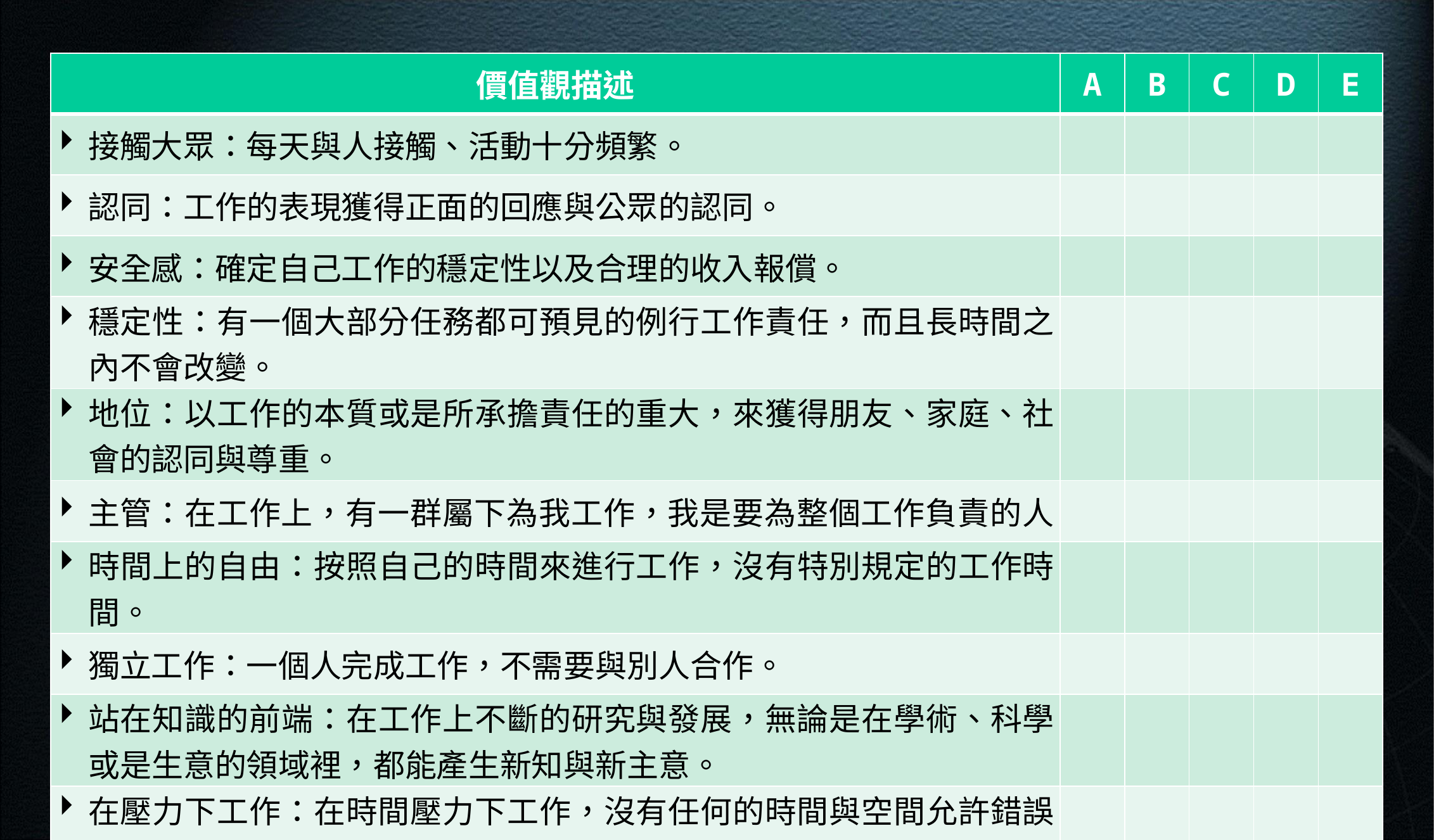

| 價值觀描述 | A | B | C | D | E |
| --- | --- | --- | --- | --- | --- |
| 接觸大眾：每天與人接觸、活動十分頻繁。 |  |  |  |  |  |
| 認同：工作的表現獲得正面的回應與公眾的認同。 |  |  |  |  |  |
| 安全感：確定自己工作的穩定性以及合理的收入報償。 |  |  |  |  |  |
| 穩定性：有一個大部分任務都可預見的例行工作責任，而且長時間之內不會改變。 |  |  |  |  |  |
| 地位：以工作的本質或是所承擔責任的重大，來獲得朋友、家庭、社會的認同與尊重。 |  |  |  |  |  |
| 主管：在工作上，有一群屬下為我工作，我是要為整個工作負責的人。 |  |  |  |  |  |
| 時間上的自由：按照自己的時間來進行工作，沒有特別規定的工作時間。 |  |  |  |  |  |
| 獨立工作：一個人完成工作，不需要與別人合作。 |  |  |  |  |  |
| 站在知識的前端：在工作上不斷的研究與發展，無論是在學術、科學或是生意的領域裡，都能產生新知與新主意。 |  |  |  |  |  |
| 在壓力下工作：在時間壓力下工作，沒有任何的時間與空間允許錯誤的發生。 |  |  |  |  |  |